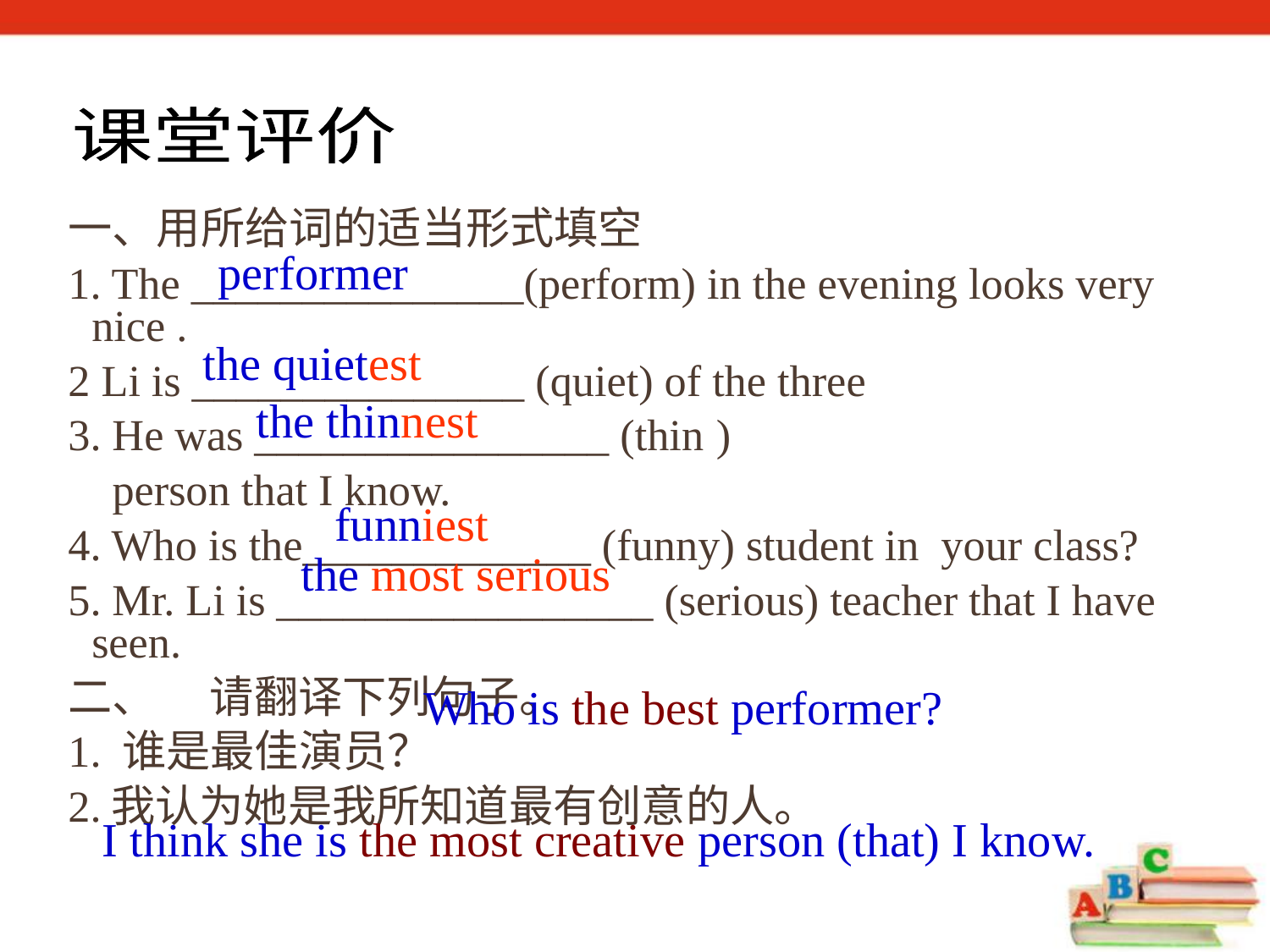

课堂评价

一、用所给词的适当形式填空
1. The _______________(perform) in the evening looks very nice .
2 Li is _______________ (quiet) of the three
3. He was ________________ (thin )
    person that I know.
4. Who is the_____________ (funny) student in  your class?
5. Mr. Li is _________________ (serious) teacher that I have seen.
二、	请翻译下列句子。
1. 谁是最佳演员？
2.我认为她是我所知道最有创意的人。

performer
the quietest
the thinnest
funniest
the most serious
Who is the best performer?
I think she is the most creative person (that) I know.